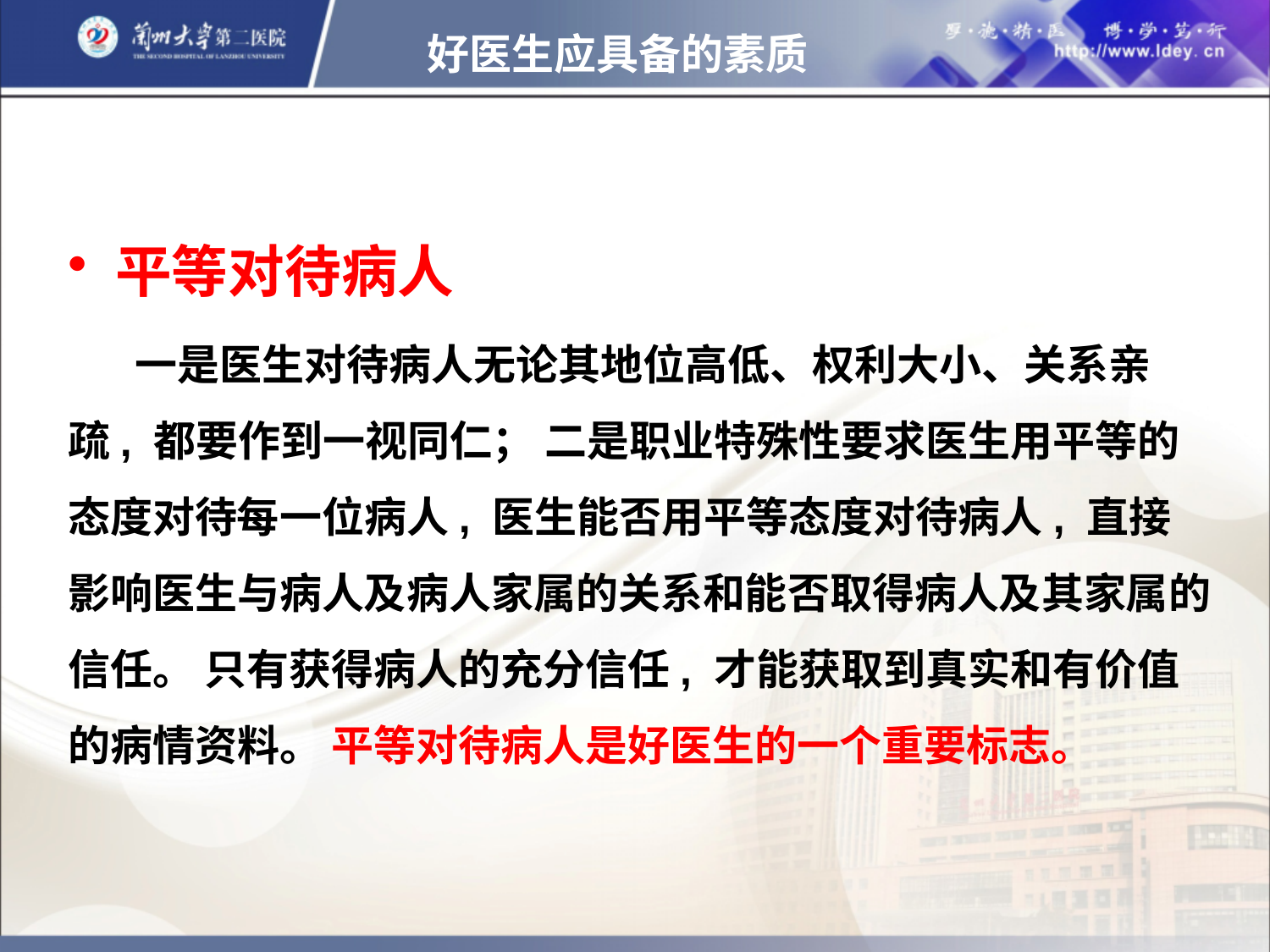

好医生应具备的素质
平等对待病人
      一是医生对待病人无论其地位高低、权利大小、关系亲疏, 都要作到一视同仁； 二是职业特殊性要求医生用平等的态度对待每一位病人, 医生能否用平等态度对待病人, 直接影响医生与病人及病人家属的关系和能否取得病人及其家属的信任。 只有获得病人的充分信任, 才能获取到真实和有价值的病情资料。 平等对待病人是好医生的一个重要标志。